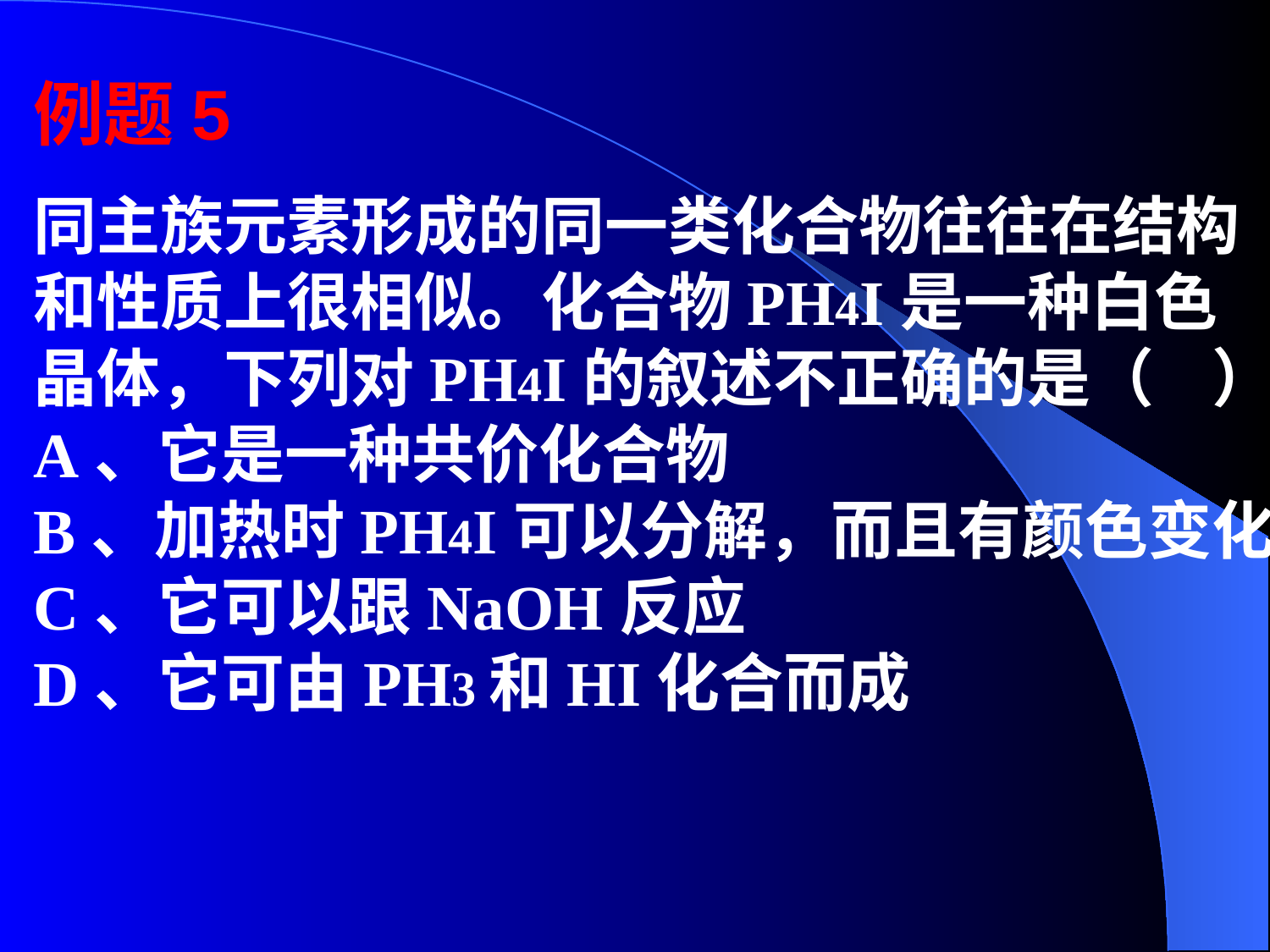

例题5
同主族元素形成的同一类化合物往往在结构和性质上很相似。化合物PH4I是一种白色晶体，下列对PH4I的叙述不正确的是（    ）
A、它是一种共价化合物
B、加热时PH4I可以分解，而且有颜色变化
C、它可以跟NaOH反应
D、它可由PH3和HI化合而成

12